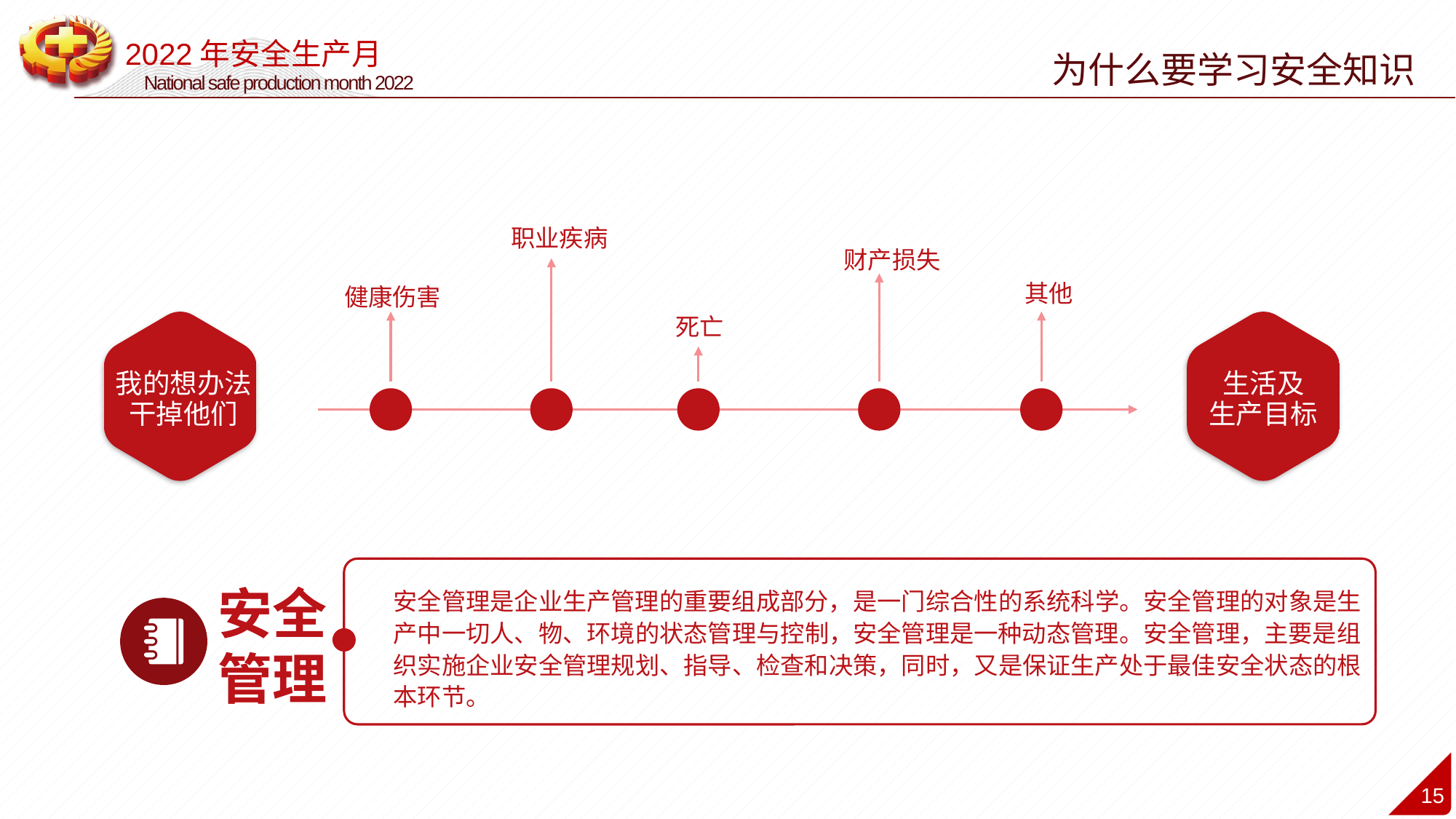

为什么要学习安全知识
职业疾病
财产损失
其他
健康伤害
死亡

我的想办法
干掉他们

生活及
生产目标

安全
管理
安全管理是企业生产管理的重要组成部分，是一门综合性的系统科学。安全管理的对象是生产中一切人、物、环境的状态管理与控制，安全管理是一种动态管理。安全管理，主要是组织实施企业安全管理规划、指导、检查和决策，同时，又是保证生产处于最佳安全状态的根本环节。